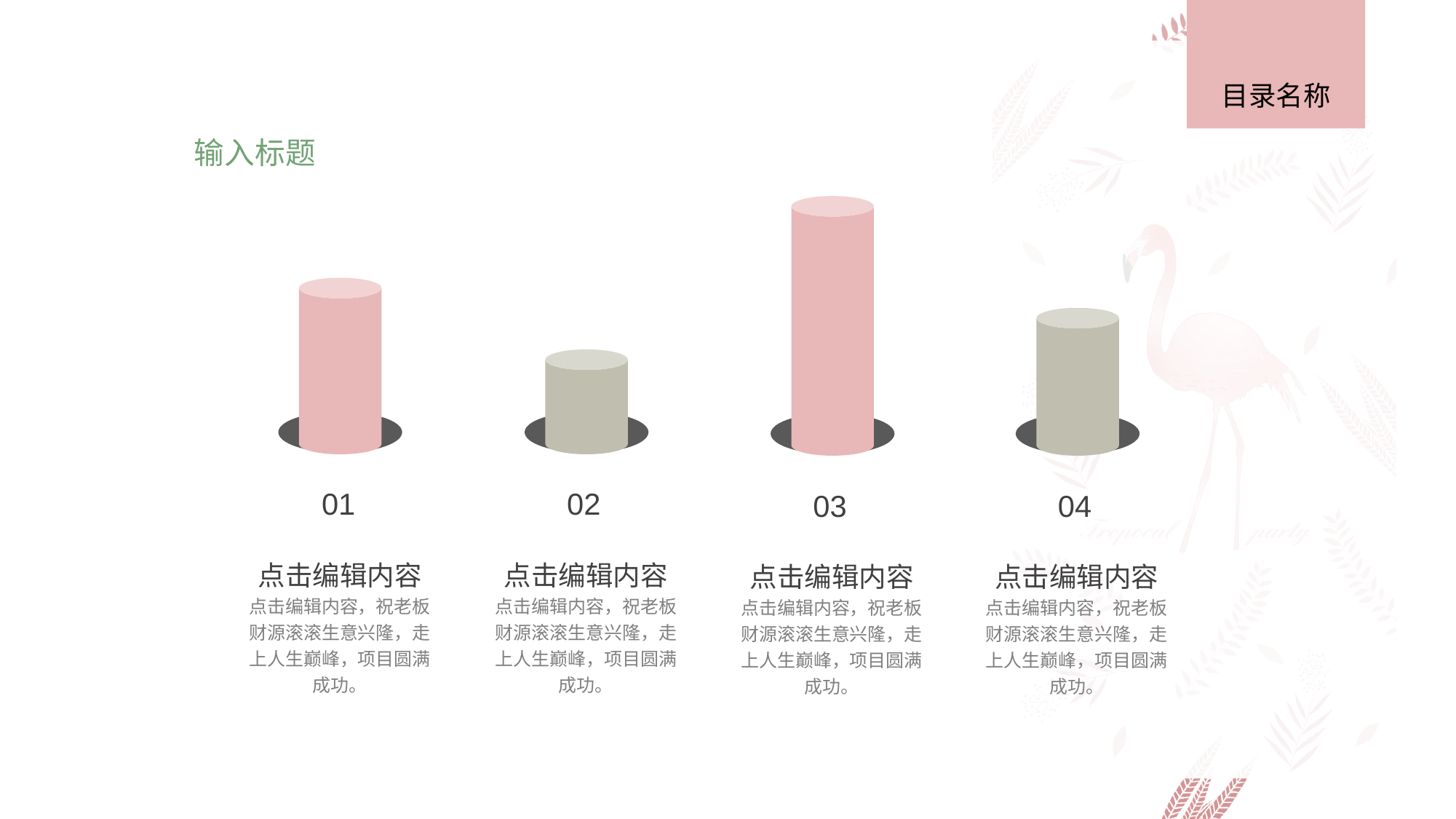

目录名称
输入标题

01
点击编辑内容
点击编辑内容，祝老板财源滚滚生意兴隆，走上人生巅峰，项目圆满成功。
02
点击编辑内容
点击编辑内容，祝老板财源滚滚生意兴隆，走上人生巅峰，项目圆满成功。
03
点击编辑内容
点击编辑内容，祝老板财源滚滚生意兴隆，走上人生巅峰，项目圆满成功。
04
点击编辑内容
点击编辑内容，祝老板财源滚滚生意兴隆，走上人生巅峰，项目圆满成功。